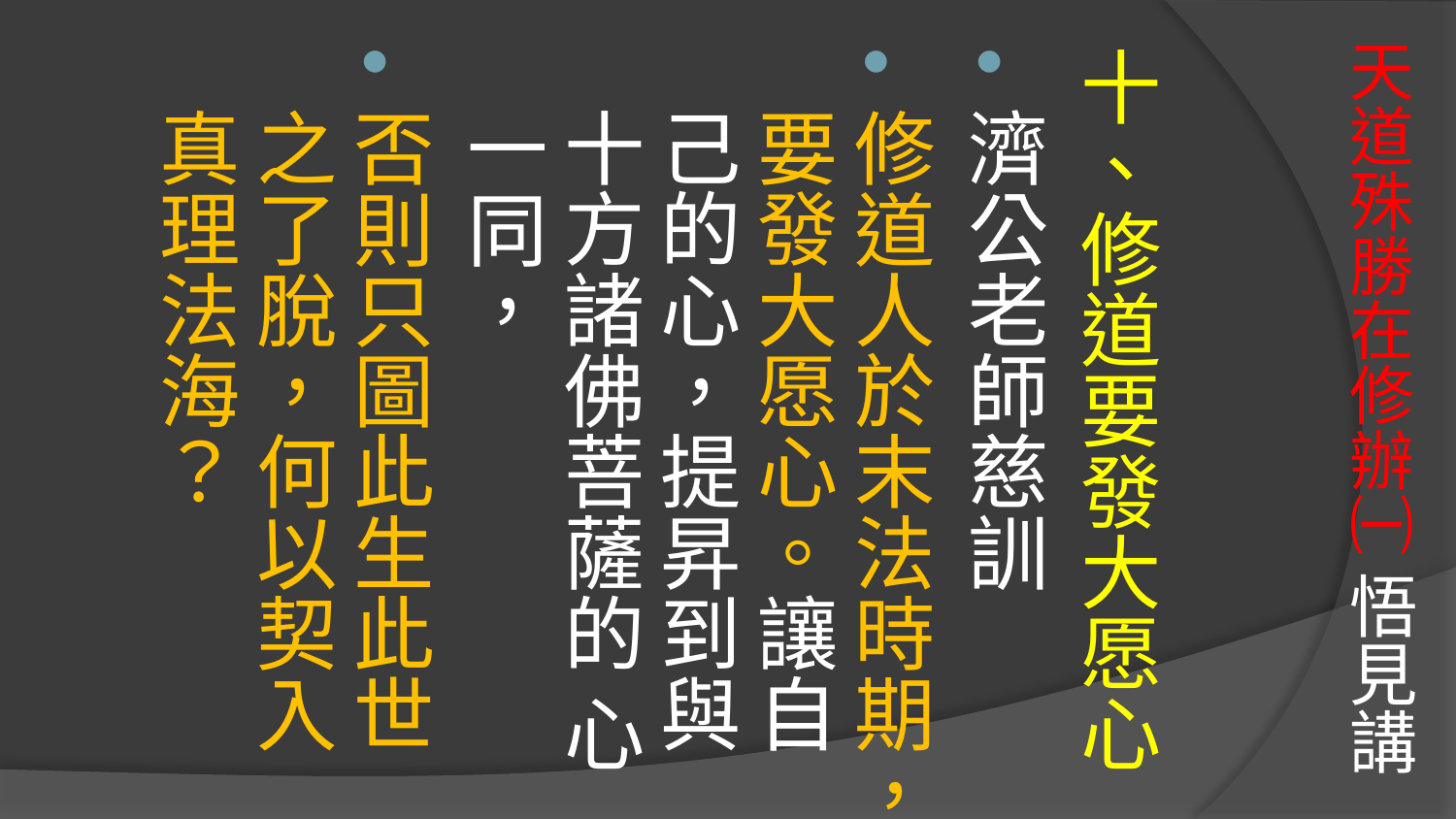

# 天道殊勝在修辦㈠ 悟見講
十、修道要發大愿心
濟公老師慈訓
修道人於末法時期，要發大愿心。讓自己的心，提昇到與十方諸佛菩薩的 心一同，
否則只圖此生此世之了脫，何以契入真理法海？